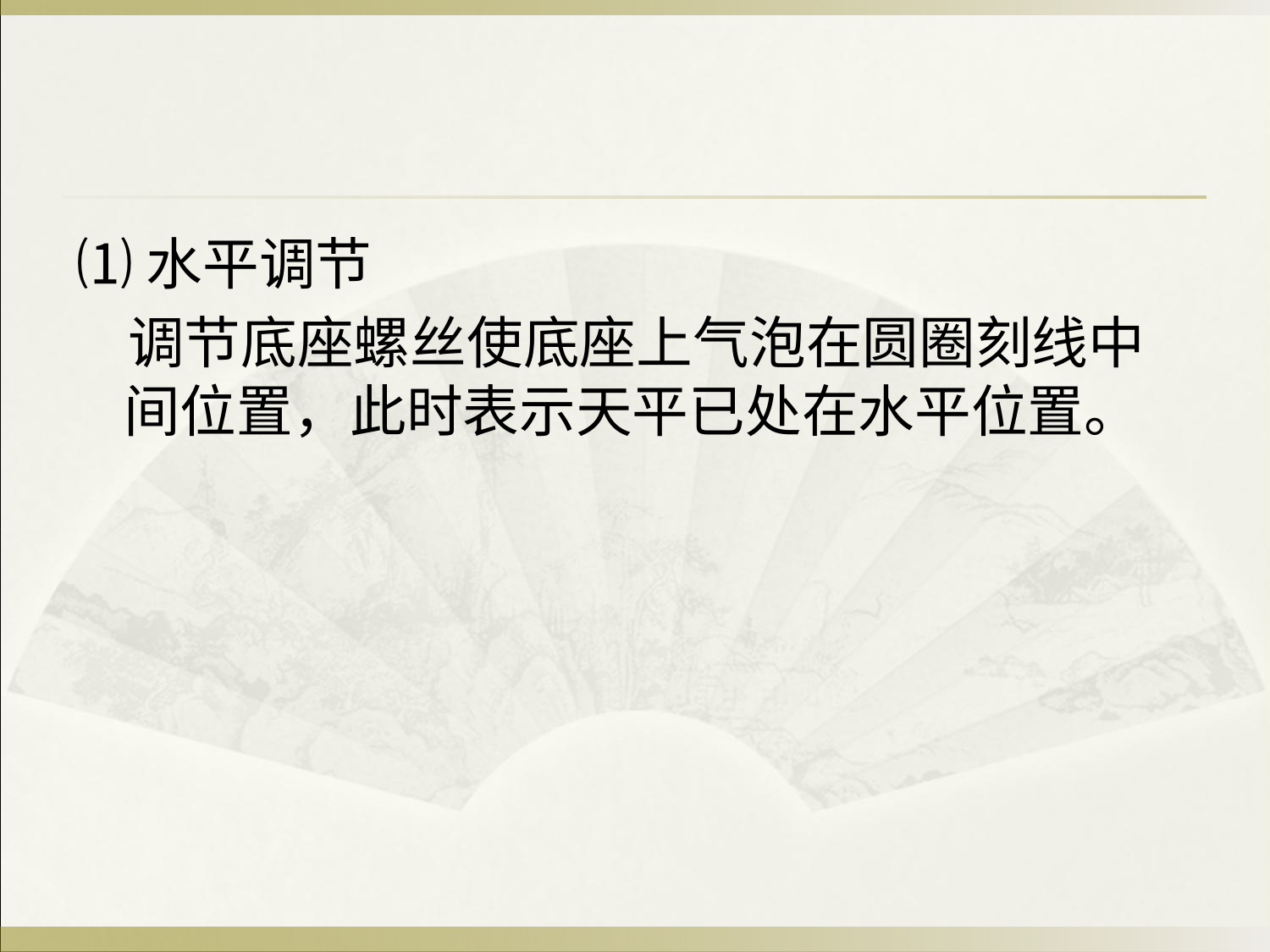

⑴水平调节
   调节底座螺丝使底座上气泡在圆圈刻线中间位置，此时表示天平已处在水平位置。